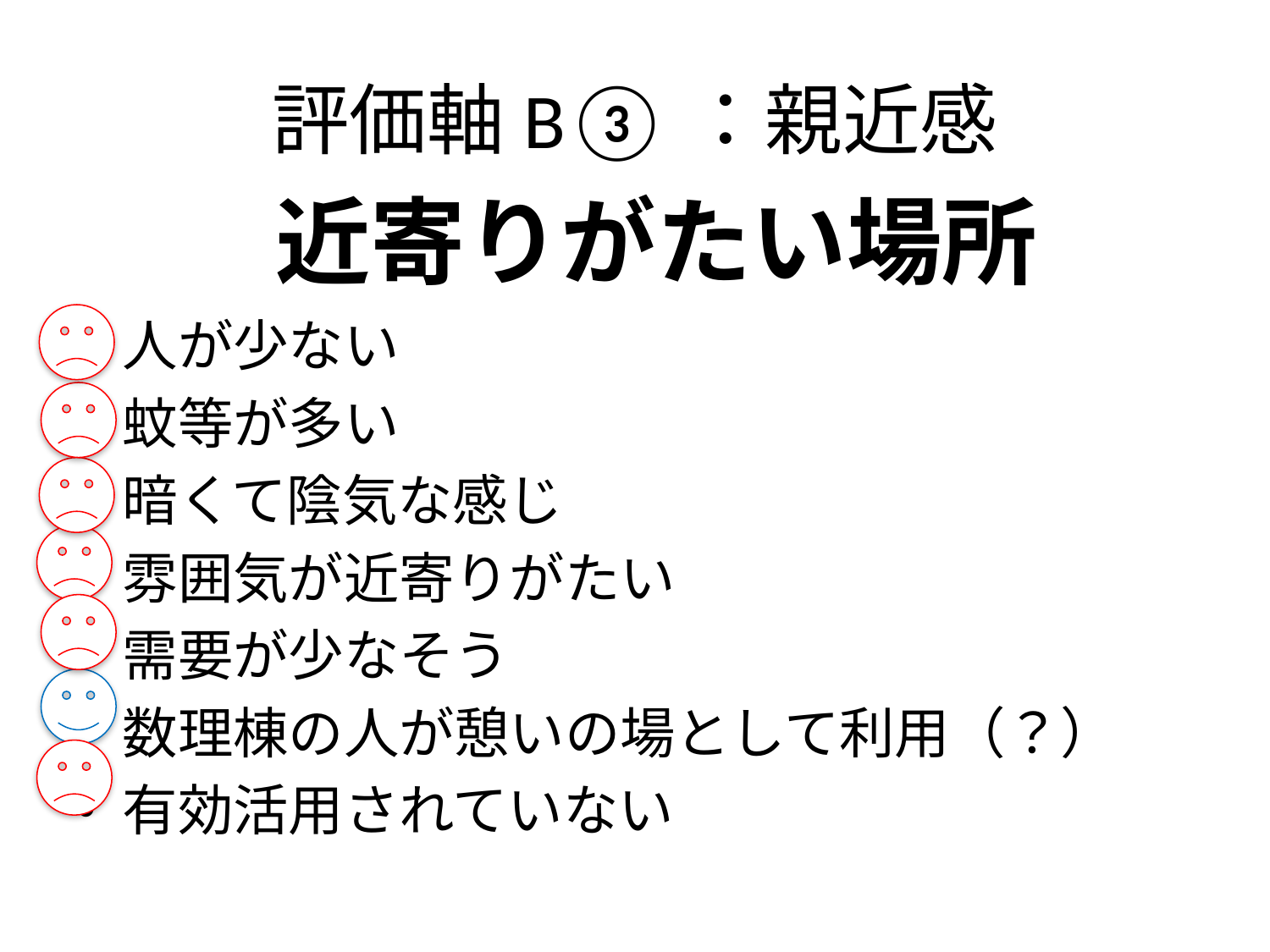

# 評価軸B③：親近感
近寄りがたい場所

人が少ない
蚊等が多い
暗くて陰気な感じ
雰囲気が近寄りがたい
需要が少なそう
数理棟の人が憩いの場として利用（？）
有効活用されていない